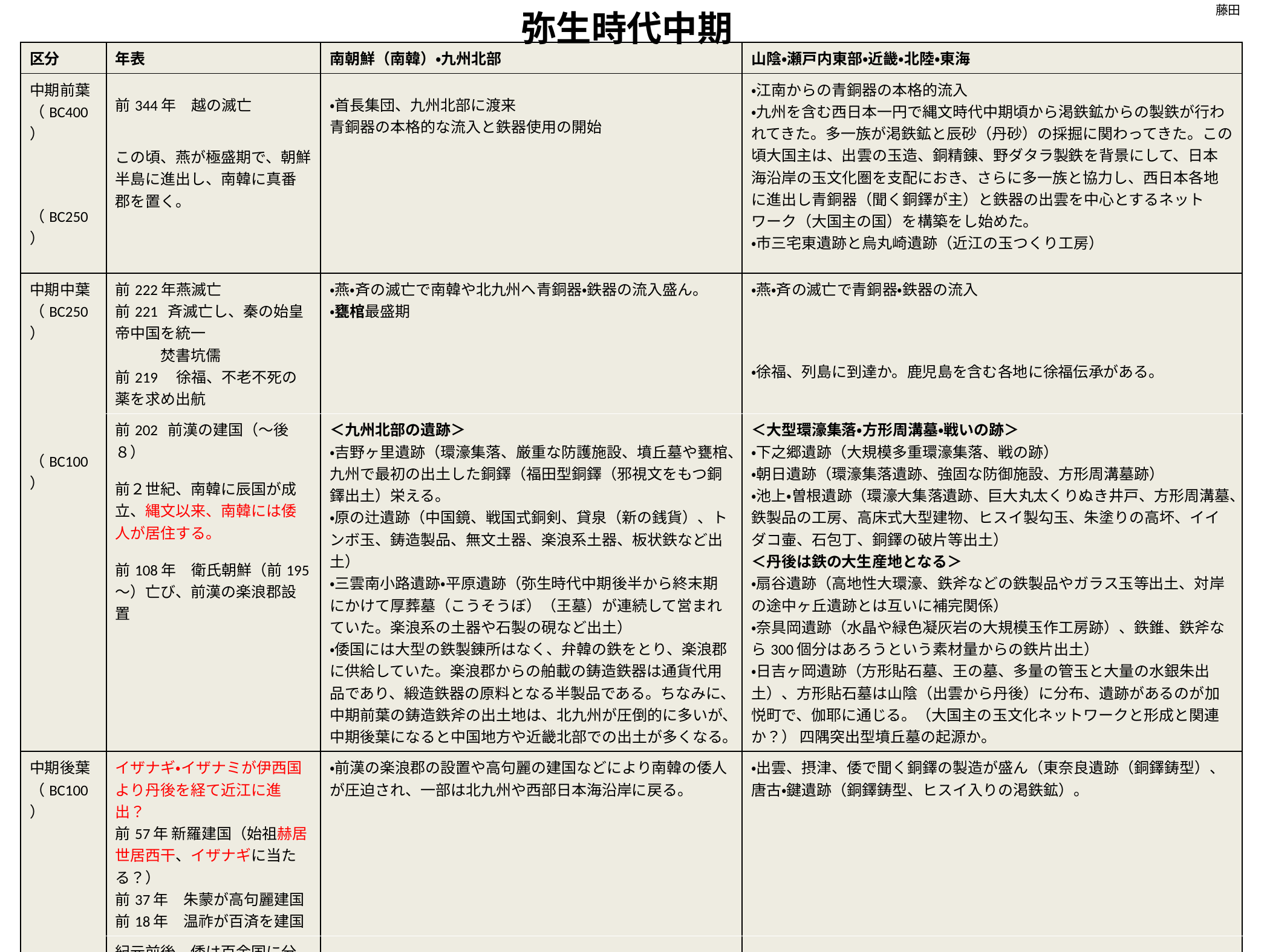

藤田
弥生時代中期
| 区分 | 年表 | 南朝鮮（南韓）・九州北部 | 山陰・瀬戸内東部・近畿・北陸・東海 |
| --- | --- | --- | --- |
| 中期前葉 （BC400） （BC250） | 前344年　越の滅亡 この頃、燕が極盛期で、朝鮮半島に進出し、南韓に真番郡を置く。 | ・首長集団、九州北部に渡来 青銅器の本格的な流入と鉄器使用の開始 | ・江南からの青銅器の本格的流入 ・九州を含む西日本一円で縄文時代中期頃から渇鉄鉱からの製鉄が行われてきた。多一族が渇鉄鉱と辰砂（丹砂）の採掘に関わってきた。この頃大国主は、出雲の玉造、銅精錬、野ダタラ製鉄を背景にして、日本海沿岸の玉文化圏を支配におき、さらに多一族と協力し、西日本各地に進出し青銅器（聞く銅鐸が主）と鉄器の出雲を中心とするネットワーク（大国主の国）を構築をし始めた。 ・市三宅東遺跡と烏丸崎遺跡（近江の玉つくり工房） |
| 中期中葉 （BC250） （BC100） | 前222年燕滅亡 前221 斉滅亡し、秦の始皇帝中国を統一 　　　焚書坑儒 前219　徐福、不老不死の薬を求め出航 | ・燕・斉の滅亡で南韓や北九州へ青銅器・鉄器の流入盛ん。 ・甕棺最盛期 | ・燕・斉の滅亡で青銅器・鉄器の流入 ・徐福、列島に到達か。鹿児島を含む各地に徐福伝承がある。 |
|  | 前202 前漢の建国（～後８） 前２世紀、南韓に辰国が成立、縄文以来、南韓には倭人が居住する。 前108年　衛氏朝鮮（前195 ～）亡び、前漢の楽浪郡設置 | ＜九州北部の遺跡＞ ・吉野ヶ里遺跡（環濠集落、厳重な防護施設、墳丘墓や甕棺、九州で最初の出土した銅鐸（福田型銅鐸（邪視文をもつ銅鐸出土）栄える。 ・原の辻遺跡（中国鏡、戦国式銅剣、貸泉（新の銭貨）、トンボ玉、鋳造製品、無文土器、楽浪系土器、板状鉄など出土） ・三雲南小路遺跡・平原遺跡（弥生時代中期後半から終末期にかけて厚葬墓（こうそうぼ）（王墓）が連続して営まれていた。楽浪系の土器や石製の硯など出土） ・倭国には大型の鉄製錬所はなく、弁韓の鉄をとり、楽浪郡に供給していた。楽浪郡からの舶載の鋳造鉄器は通貨代用品であり、緞造鉄器の原料となる半製品である。ちなみに、中期前葉の鋳造鉄斧の出土地は、北九州が圧倒的に多いが、中期後葉になると中国地方や近畿北部での出土が多くなる。 | ＜大型環濠集落・方形周溝墓・戦いの跡＞ ・下之郷遺跡（大規模多重環濠集落、戦の跡） ・朝日遺跡（環濠集落遺跡、強固な防御施設、方形周溝墓跡） ・池上・曽根遺跡（環濠大集落遺跡、巨大丸太くりぬき井戸、方形周溝墓、鉄製品の工房、高床式大型建物、ヒスイ製勾玉、朱塗りの高坏、イイダコ壷、石包丁、銅鐸の破片等出土） ＜丹後は鉄の大生産地となる＞ ・扇谷遺跡（高地性大環濠、鉄斧などの鉄製品やガラス玉等出土、対岸の途中ヶ丘遺跡とは互いに補完関係） ・奈具岡遺跡（水晶や緑色凝灰岩の大規模玉作工房跡）、鉄錐、鉄斧なら300個分はあろうという素材量からの鉄片出土） ・日吉ヶ岡遺跡（方形貼石墓、王の墓、多量の管玉と大量の水銀朱出土）、方形貼石墓は山陰（出雲から丹後）に分布、遺跡があるのが加悦町で、伽耶に通じる。（大国主の玉文化ネットワークと形成と関連か？） 四隅突出型墳丘墓の起源か。 |
| 中期後葉 （BC100） （AD50） | イザナギ・イザナミが伊西国より丹後を経て近江に進出？ 前57年 新羅建国（始祖赫居世居西干、イザナギに当たる？） 前37年　朱蒙が高句麗建国 前18年　温祚が百済を建国 | ・前漢の楽浪郡の設置や高句麗の建国などにより南韓の倭人が圧迫され、一部は北九州や西部日本海沿岸に戻る。 | ・出雲、摂津、倭で聞く銅鐸の製造が盛ん（東奈良遺跡（銅鐸鋳型）、唐古・鍵遺跡（銅鐸鋳型、ヒスイ入りの渇鉄鉱）。 |
|  | 紀元前後　倭は百余国に分かれ、楽浪郡に朝献する。 8年新建国（～23年、新 スサノオ(新羅２代王南解次次郎か）が新羅より出雲侵攻か？ 25年　後漢の建国（～220年） | ・北九州にまで方形周溝墓広がる（伊都国　三雲南小路遺跡） ・スサノオは新羅よりまず大国主の勢力下の北九州に侵攻して、肥前神崎の櫛名田姫を妻とし、伊都国に戻る。さらに出雲に侵攻して、大国主（八岐大蛇）を倒す。その後、吉備に向うが本拠は伊都国におく。 ・平原遺跡 1号墓から大型内行花文鏡出土。八咫鏡（伊勢神宮皇大神宮蔵）と同じサイズか？ | ・スサノオの出雲侵攻により、出雲の青銅器祭祀（銅剣、聞く銅鐸）が大量に埋納される。（荒神谷遺跡　銅剣358本、銅鐸6個出土、加茂岩倉遺跡　銅鐸39個の出土） ・大国主はスサノオに敗れ、丹後・若狭さらに近江に向かう。大国主の青銅器と鉄器のネットワークの拠点が出雲より近江に遷る（浦安の国か？）。 |